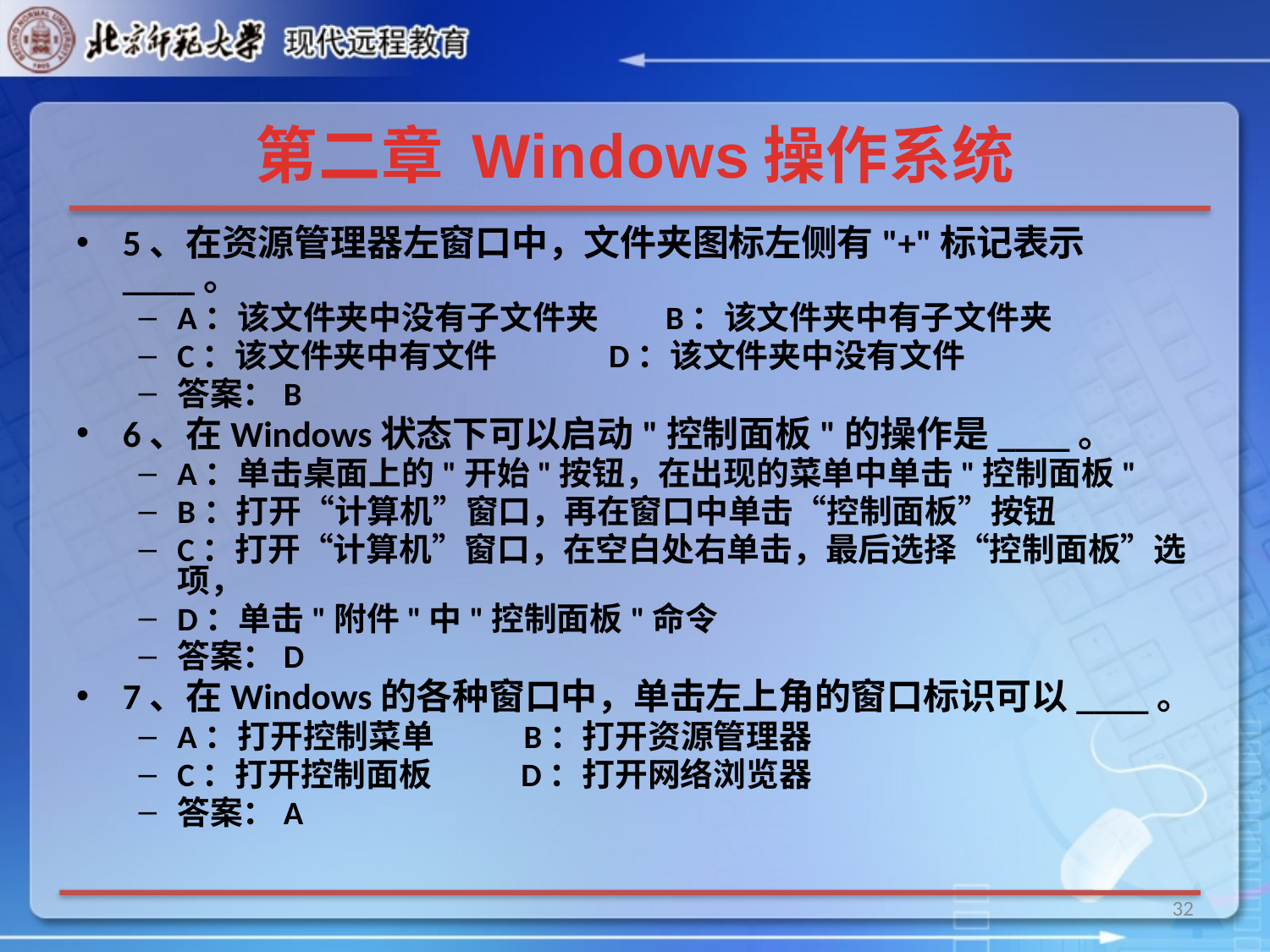

# 第二章 Windows操作系统
5、在资源管理器左窗口中，文件夹图标左侧有"+"标记表示____。
A：该文件夹中没有子文件夹        B：该文件夹中有子文件夹
C：该文件夹中有文件              D：该文件夹中没有文件
答案：B
6、在Windows状态下可以启动"控制面板"的操作是____。
A：单击桌面上的"开始"按钮，在出现的菜单中单击"控制面板"
B：打开“计算机”窗口，再在窗口中单击“控制面板”按钮
C：打开“计算机”窗口，在空白处右单击，最后选择“控制面板”选项，
D：单击"附件"中"控制面板"命令
答案：D
7、在Windows的各种窗口中，单击左上角的窗口标识可以____。
A：打开控制菜单           B：打开资源管理器
C：打开控制面板           D：打开网络浏览器
答案：A
32